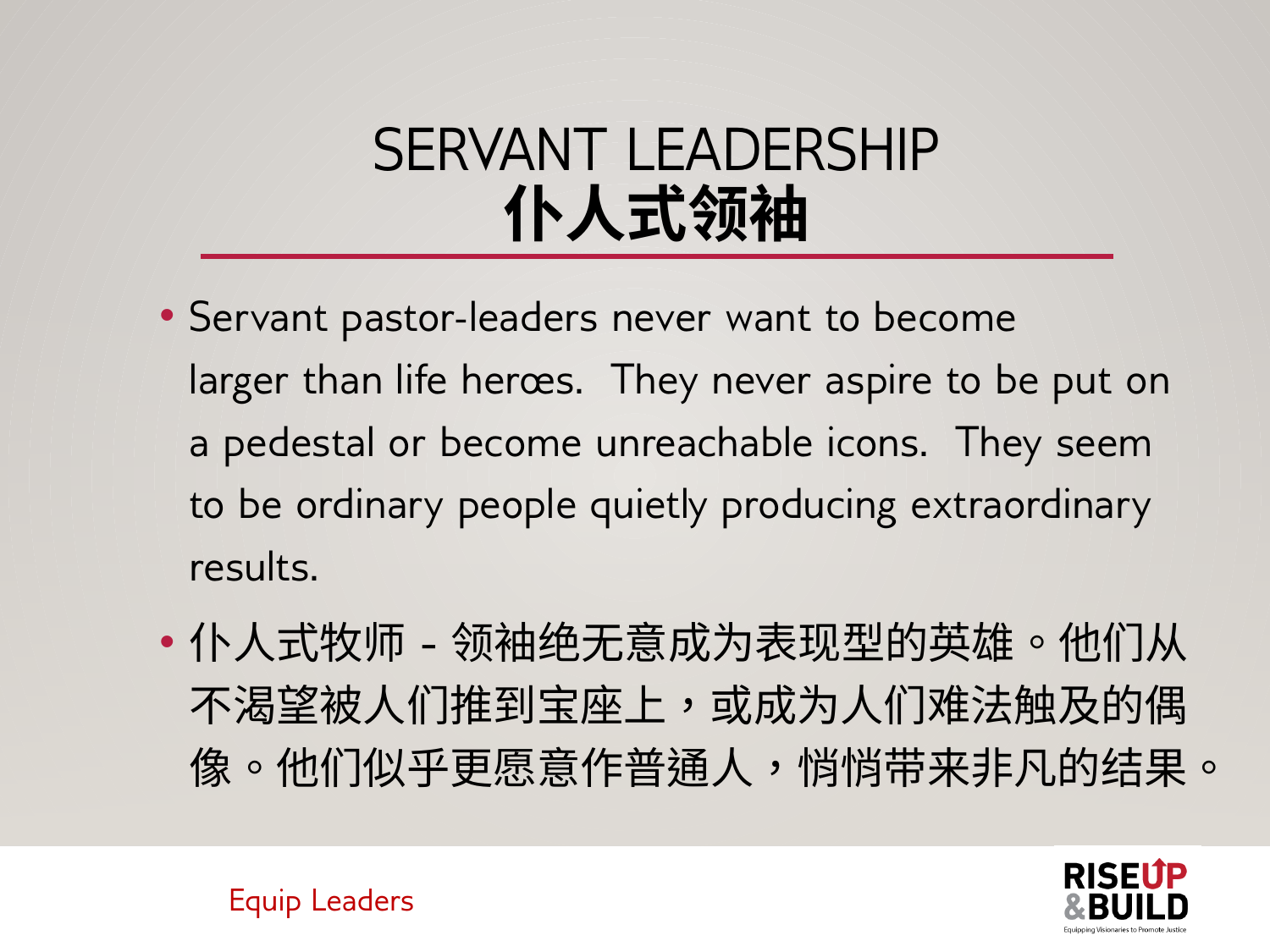

# Servant Leadership 仆人式领袖
Servant pastor-leaders never want to become      larger than life heroes.  They never aspire to be put on a pedestal or become unreachable icons.  They seem to be ordinary people quietly producing extraordinary results.
仆人式牧师-领袖绝无意成为表现型的英雄。他们从不渴望被人们推到宝座上，或成为人们难法触及的偶像。他们似乎更愿意作普通人，悄悄带来非凡的结果。
Equip Leaders